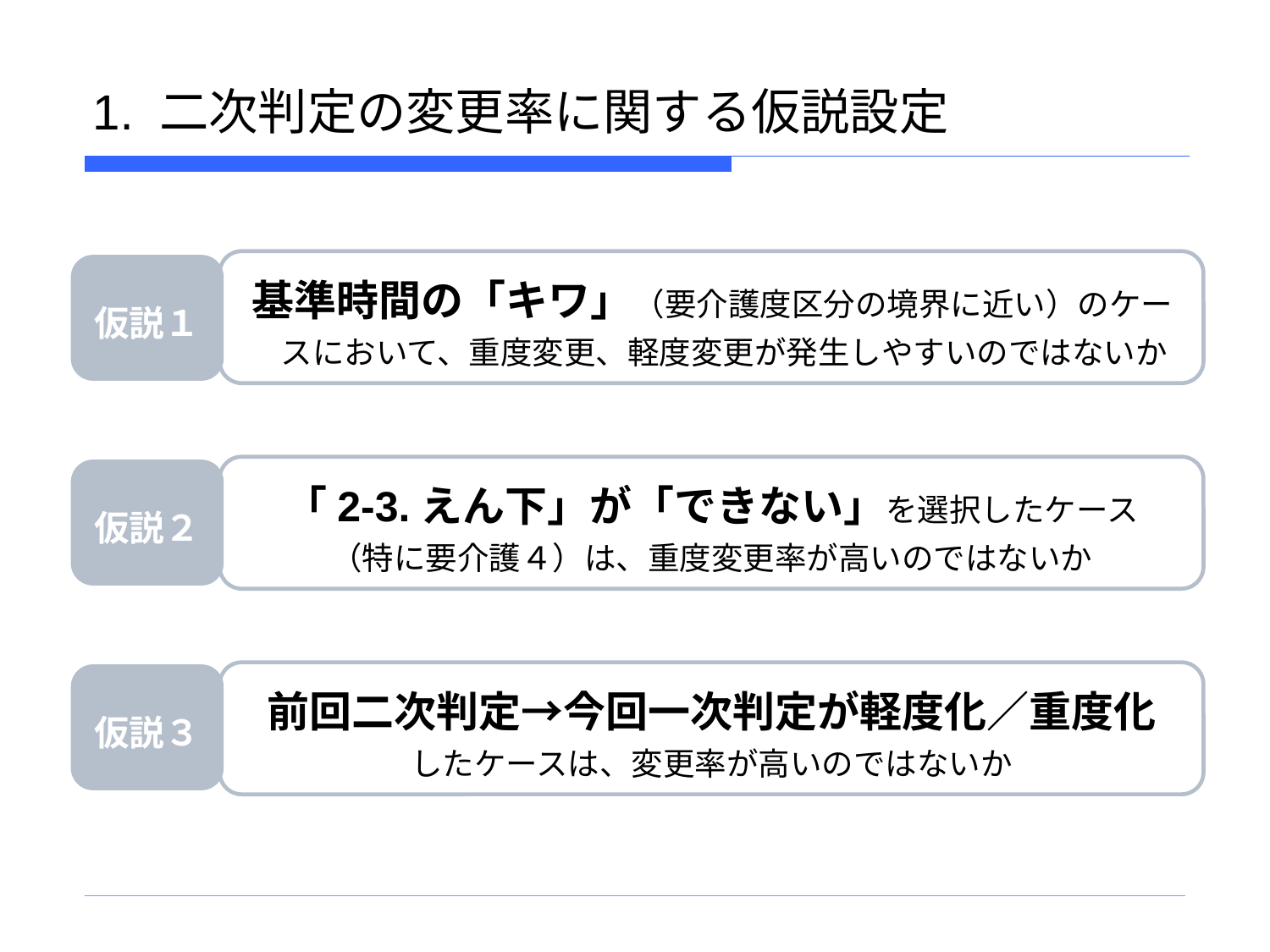

# 1. 二次判定の変更率に関する仮説設定
基準時間の「キワ」（要介護度区分の境界に近い）のケースにおいて、重度変更、軽度変更が発生しやすいのではないか
仮説１
「2-3.えん下」が「できない」を選択したケース
（特に要介護４）は、重度変更率が高いのではないか
仮説２
前回二次判定→今回一次判定が軽度化／重度化
したケースは、変更率が高いのではないか
仮説３